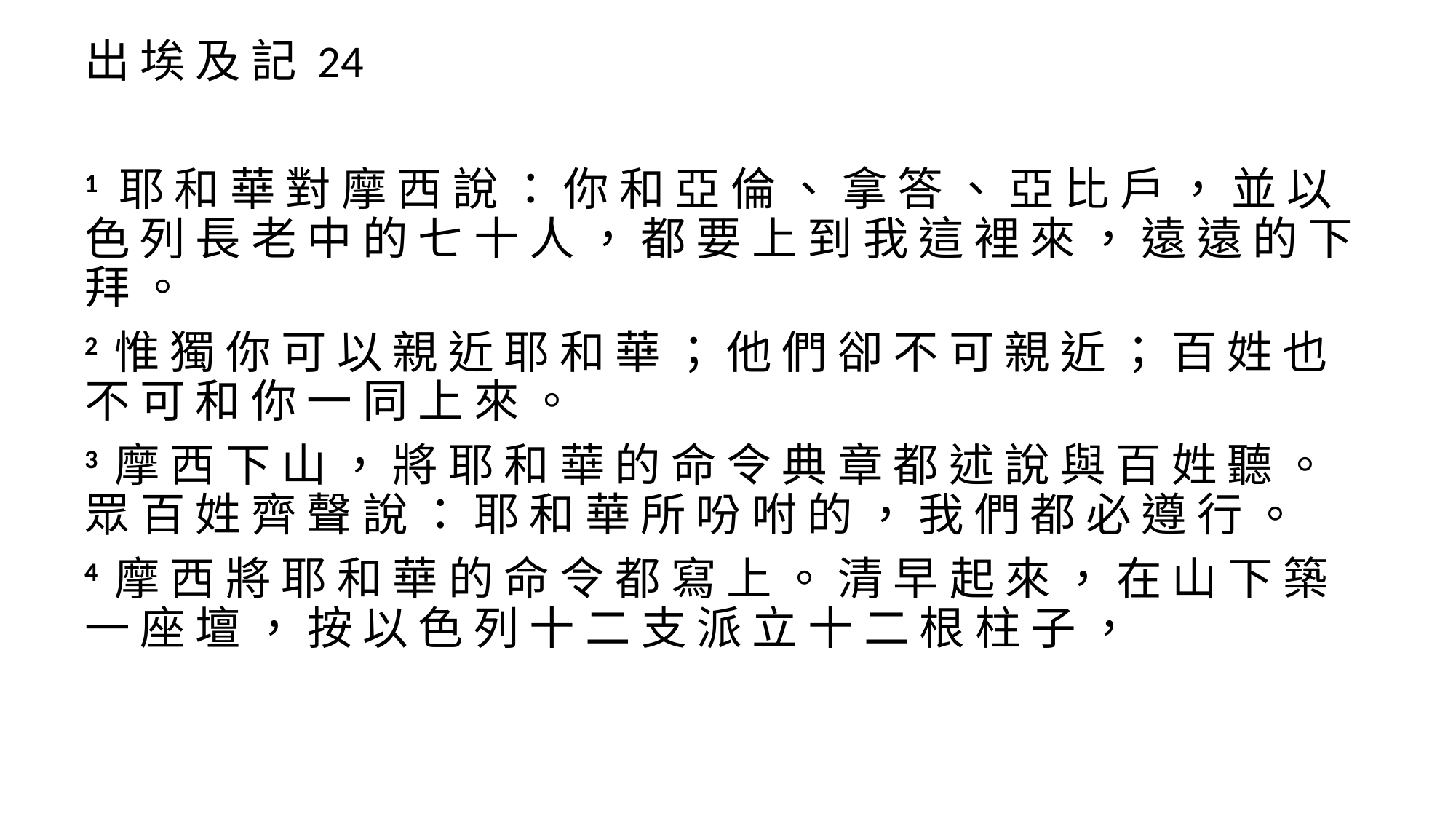

出 埃 及 記 24

1 耶 和 華 對 摩 西 說 ： 你 和 亞 倫 、 拿 答 、 亞 比 戶 ， 並 以 色 列 長 老 中 的 七 十 人 ， 都 要 上 到 我 這 裡 來 ， 遠 遠 的 下 拜 。
2 惟 獨 你 可 以 親 近 耶 和 華 ； 他 們 卻 不 可 親 近 ； 百 姓 也 不 可 和 你 一 同 上 來 。
3 摩 西 下 山 ， 將 耶 和 華 的 命 令 典 章 都 述 說 與 百 姓 聽 。 眾 百 姓 齊 聲 說 ： 耶 和 華 所 吩 咐 的 ， 我 們 都 必 遵 行 。
4 摩 西 將 耶 和 華 的 命 令 都 寫 上 。 清 早 起 來 ， 在 山 下 築 一 座 壇 ， 按 以 色 列 十 二 支 派 立 十 二 根 柱 子 ，